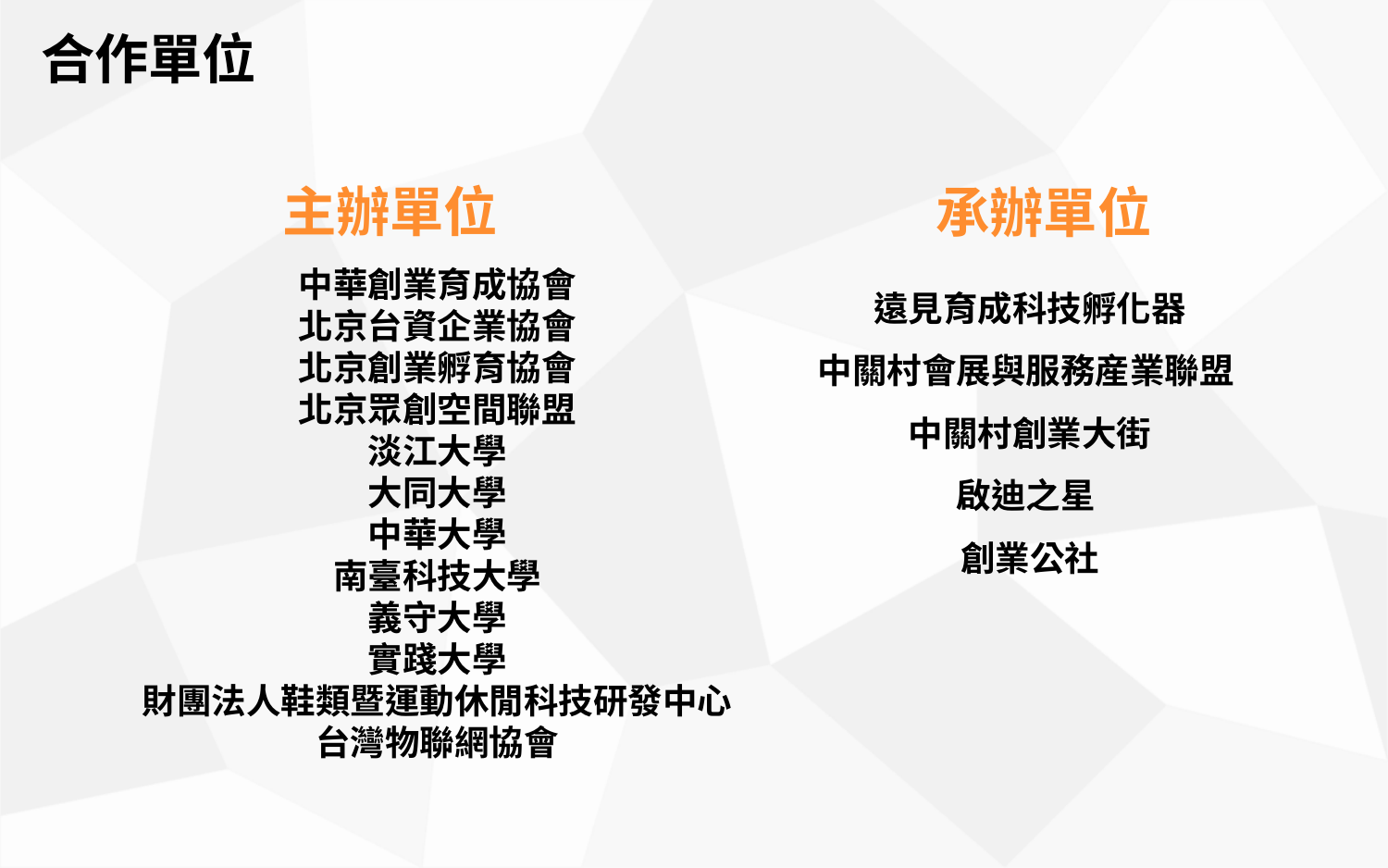

合作單位
主辦單位

承辦單位
中華創業育成協會
北京台資企業協會
北京創業孵育協會
北京眾創空間聯盟
淡江大學
大同大學
中華大學
南臺科技大學
義守大學
實踐大學
財團法人鞋類暨運動休閒科技研發中心
台灣物聯網協會
遠見育成科技孵化器
中關村會展與服務産業聯盟
中關村創業大街
啟迪之星
創業公社